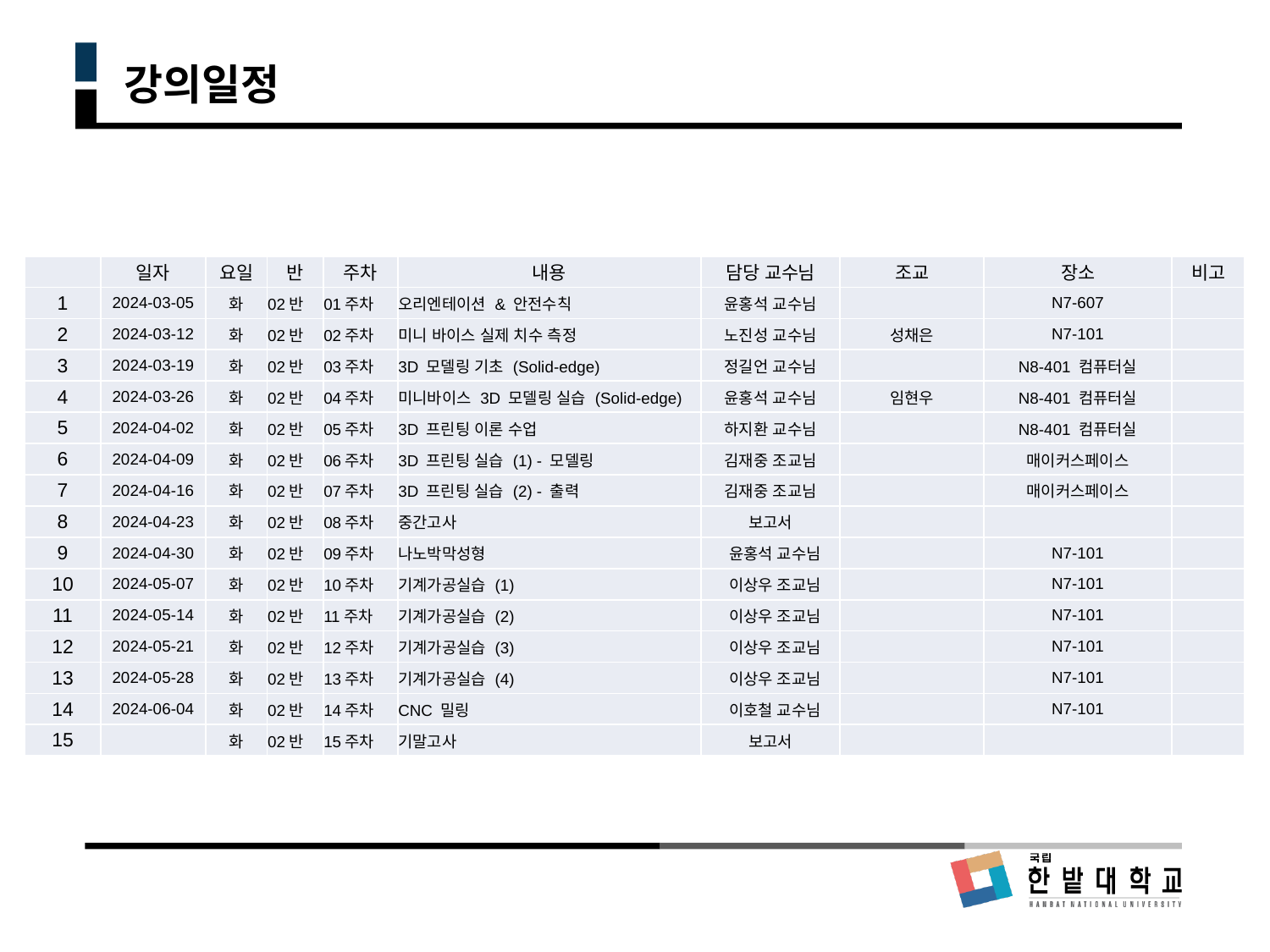

강의일정
|  | 일자 | 요일 | 반 | 주차 | 내용 | 담당 교수님 | 조교 | 장소 | 비고 |
| --- | --- | --- | --- | --- | --- | --- | --- | --- | --- |
| 1 | 2024-03-05 | 화 | 02반 | 01주차 | 오리엔테이션 & 안전수칙 | 윤홍석 교수님 |  | N7-607 |  |
| 2 | 2024-03-12 | 화 | 02반 | 02주차 | 미니 바이스 실제 치수 측정 | 노진성 교수님 | 성채은 | N7-101 |  |
| 3 | 2024-03-19 | 화 | 02반 | 03주차 | 3D 모델링 기초 (Solid-edge) | 정길언 교수님 |  | N8-401 컴퓨터실 |  |
| 4 | 2024-03-26 | 화 | 02반 | 04주차 | 미니바이스 3D 모델링 실습 (Solid-edge) | 윤홍석 교수님 | 임현우 | N8-401 컴퓨터실 |  |
| 5 | 2024-04-02 | 화 | 02반 | 05주차 | 3D 프린팅 이론 수업 | 하지환 교수님 |  | N8-401 컴퓨터실 |  |
| 6 | 2024-04-09 | 화 | 02반 | 06주차 | 3D 프린팅 실습 (1) - 모델링 | 김재중 조교님 |  | 매이커스페이스 |  |
| 7 | 2024-04-16 | 화 | 02반 | 07주차 | 3D 프린팅 실습 (2) - 출력 | 김재중 조교님 |  | 매이커스페이스 |  |
| 8 | 2024-04-23 | 화 | 02반 | 08주차 | 중간고사 | 보고서 |  |  |  |
| 9 | 2024-04-30 | 화 | 02반 | 09주차 | 나노박막성형 | 윤홍석 교수님 |  | N7-101 |  |
| 10 | 2024-05-07 | 화 | 02반 | 10주차 | 기계가공실습 (1) | 이상우 조교님 |  | N7-101 |  |
| 11 | 2024-05-14 | 화 | 02반 | 11주차 | 기계가공실습 (2) | 이상우 조교님 |  | N7-101 |  |
| 12 | 2024-05-21 | 화 | 02반 | 12주차 | 기계가공실습 (3) | 이상우 조교님 |  | N7-101 |  |
| 13 | 2024-05-28 | 화 | 02반 | 13주차 | 기계가공실습 (4) | 이상우 조교님 |  | N7-101 |  |
| 14 | 2024-06-04 | 화 | 02반 | 14주차 | CNC 밀링 | 이호철 교수님 |  | N7-101 |  |
| 15 |  | 화 | 02반 | 15주차 | 기말고사 | 보고서 |  |  |  |